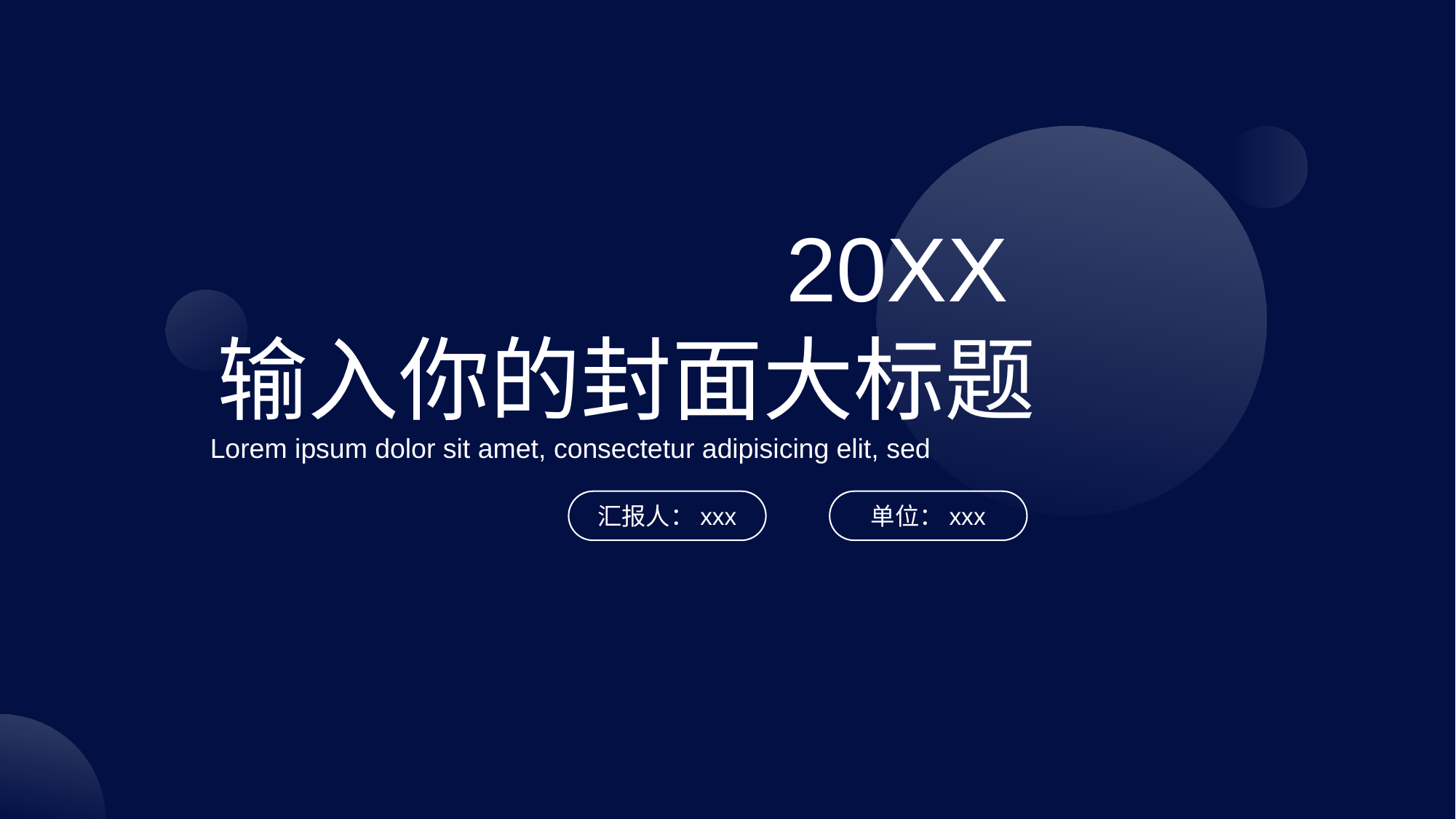

20XX

输入你的封面大标题
Lorem ipsum dolor sit amet, consectetur adipisicing elit, sed
汇报人：xxx
单位：xxx